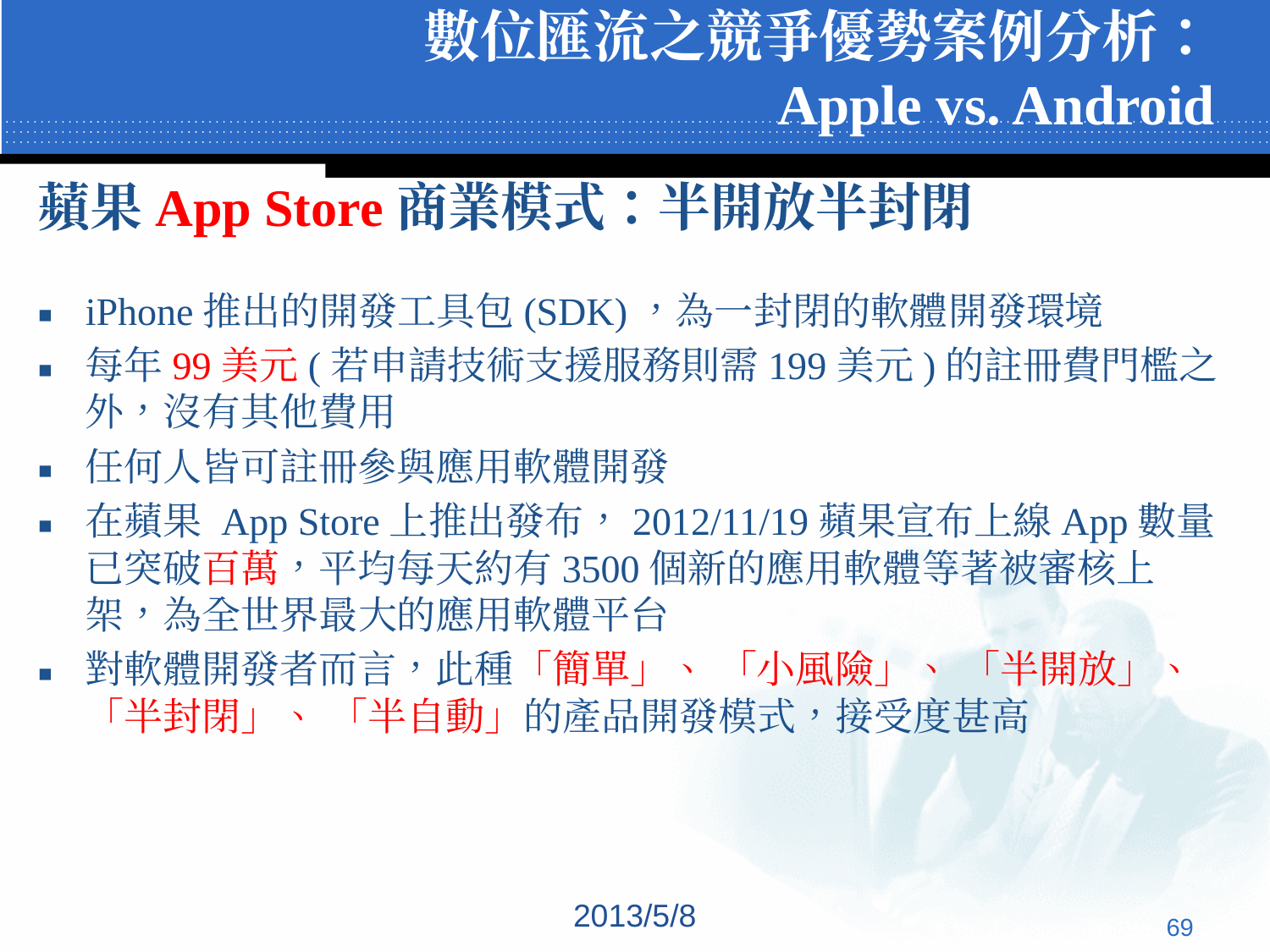

# 數位匯流之競爭優勢案例分析： Apple vs. Android
蘋果App Store商業模式：半開放半封閉

iPhone推出的開發工具包(SDK)，為一封閉的軟體開發環境
每年99美元(若申請技術支援服務則需199美元)的註冊費門檻之外，沒有其他費用
任何人皆可註冊參與應用軟體開發
在蘋果 App Store上推出發布，2012/11/19蘋果宣布上線App數量已突破百萬，平均每天約有3500個新的應用軟體等著被審核上架，為全世界最大的應用軟體平台
對軟體開發者而言，此種「簡單」、 「小風險」、 「半開放」、 「半封閉」、 「半自動」的產品開發模式，接受度甚高

2013/5/8
69